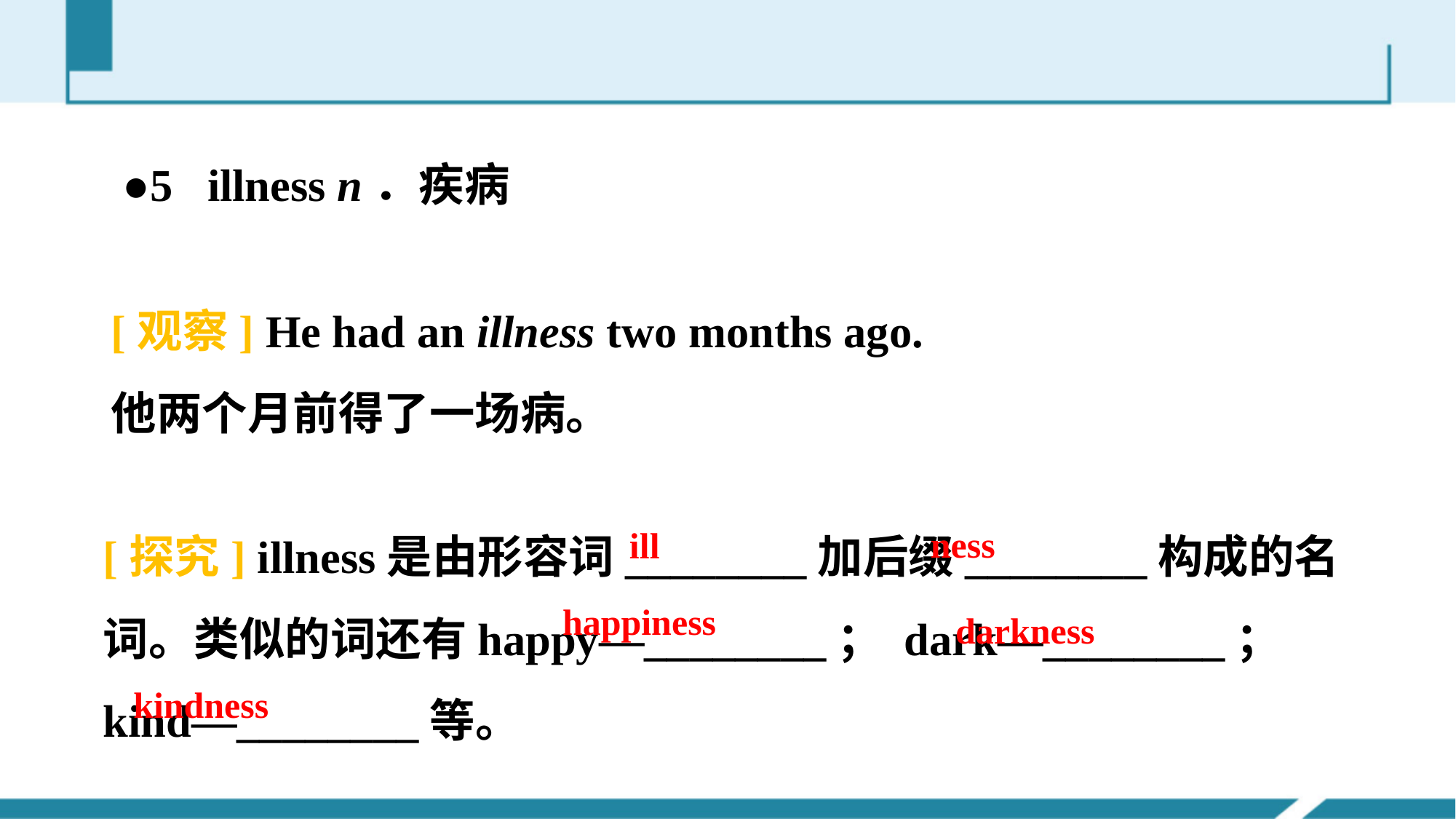

●5   illness n．疾病
[观察] He had an illness two months ago.
他两个月前得了一场病。
[探究] illness是由形容词________加后缀________构成的名词。类似的词还有happy—________； dark—________； kind—________等。
­ness
ill
happiness
darkness
kindness